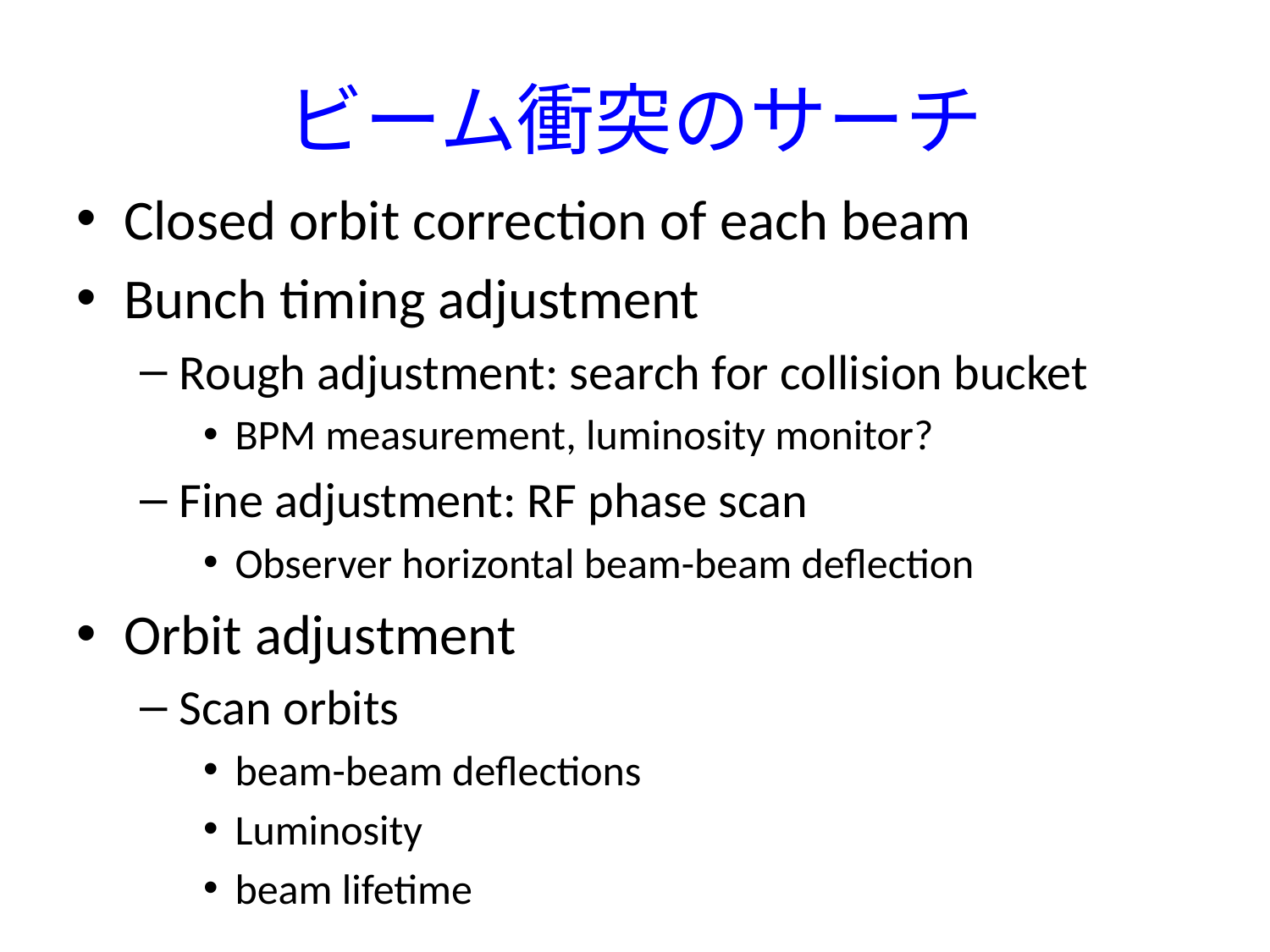

# ビーム衝突のサーチ
Closed orbit correction of each beam
Bunch timing adjustment
Rough adjustment: search for collision bucket
BPM measurement, luminosity monitor?
Fine adjustment: RF phase scan
Observer horizontal beam-beam deflection
Orbit adjustment
Scan orbits
beam-beam deflections
Luminosity
beam lifetime